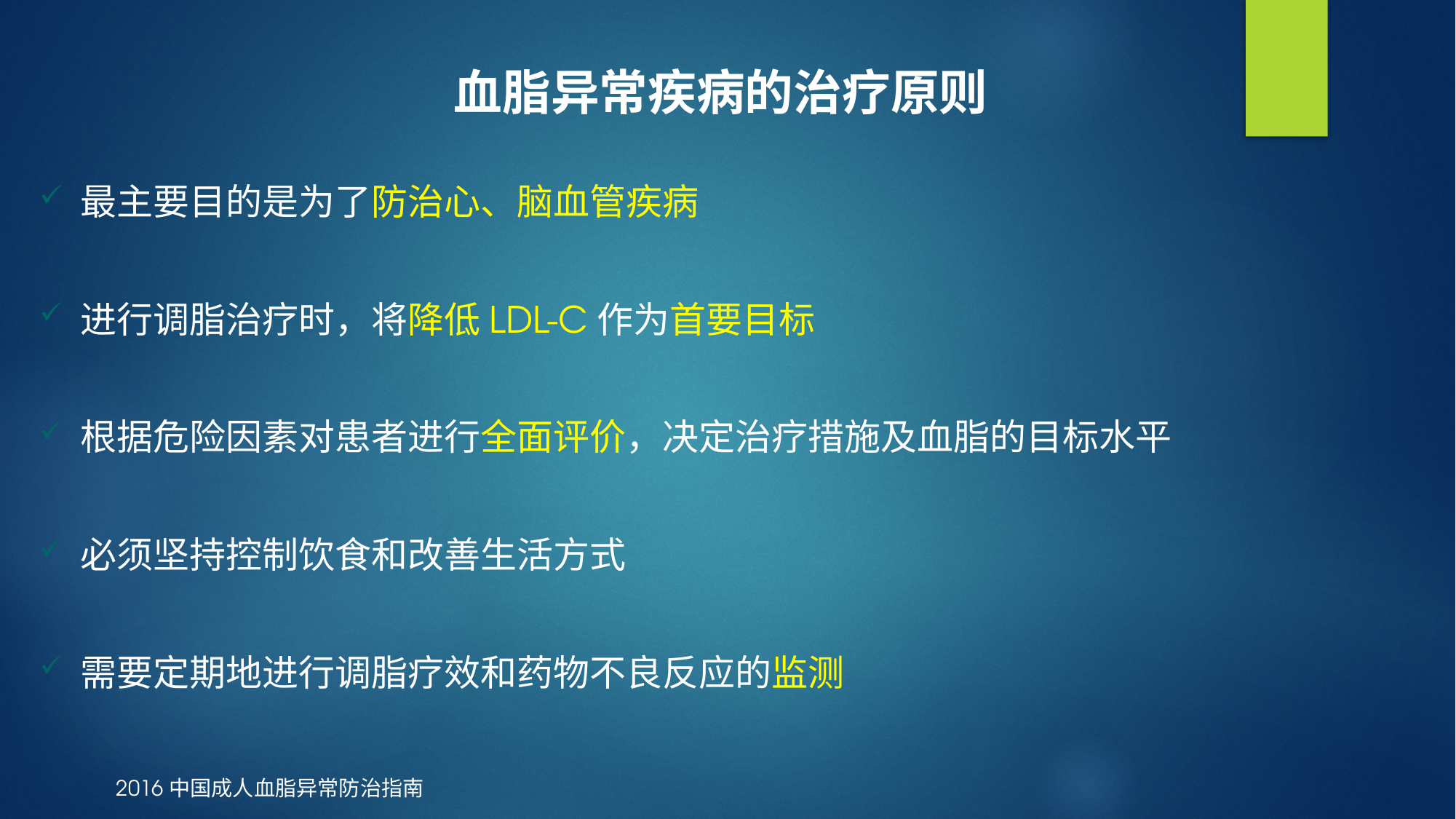

血脂异常疾病的治疗原则
最主要目的是为了防治心、脑血管疾病

进行调脂治疗时，将降低LDL-C作为首要目标

根据危险因素对患者进行全面评价，决定治疗措施及血脂的目标水平

必须坚持控制饮食和改善生活方式

需要定期地进行调脂疗效和药物不良反应的监测
2016中国成人血脂异常防治指南